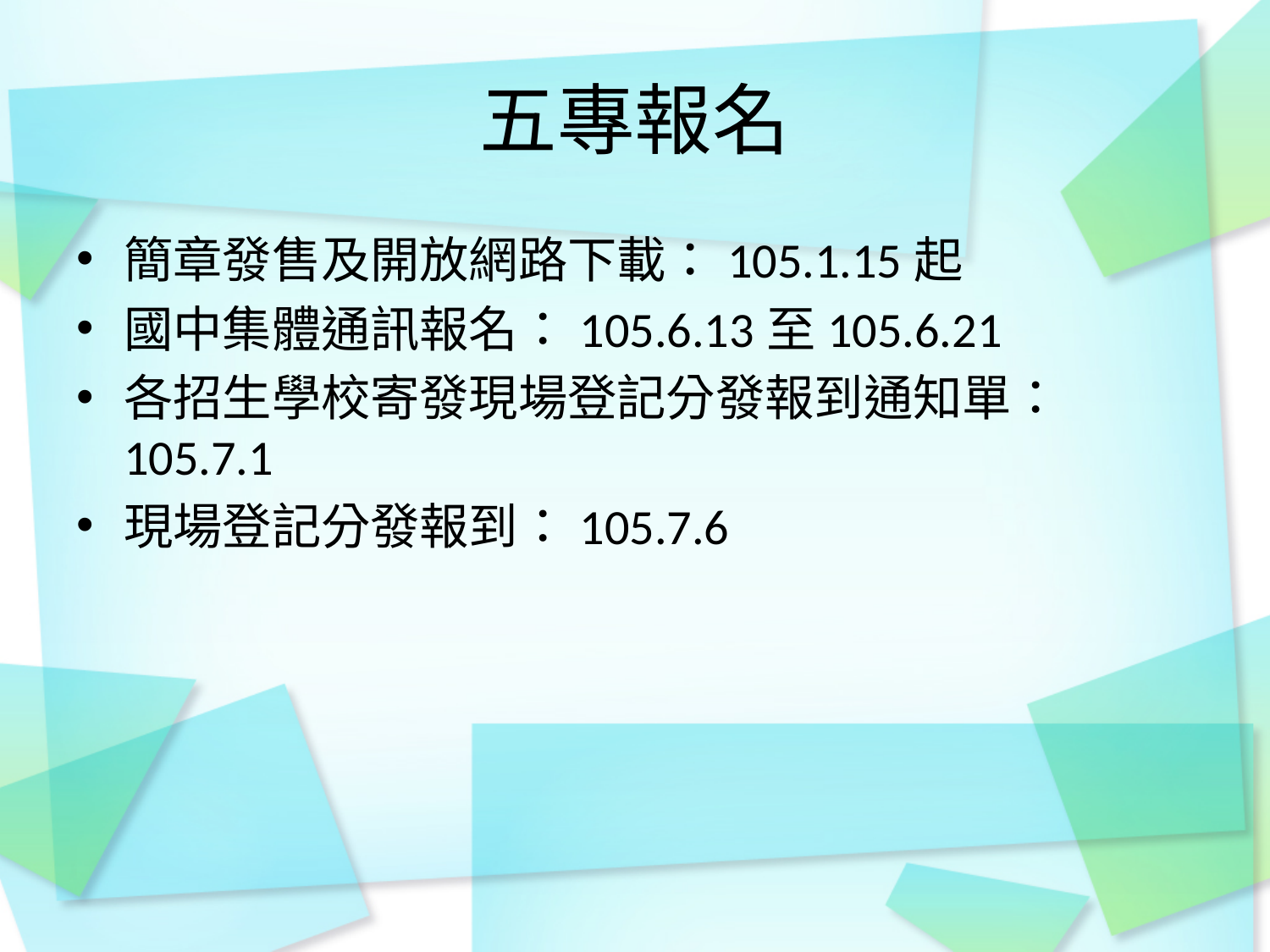

# 五專報名
簡章發售及開放網路下載：105.1.15起
國中集體通訊報名：105.6.13至105.6.21
各招生學校寄發現場登記分發報到通知單：105.7.1
現場登記分發報到：105.7.6